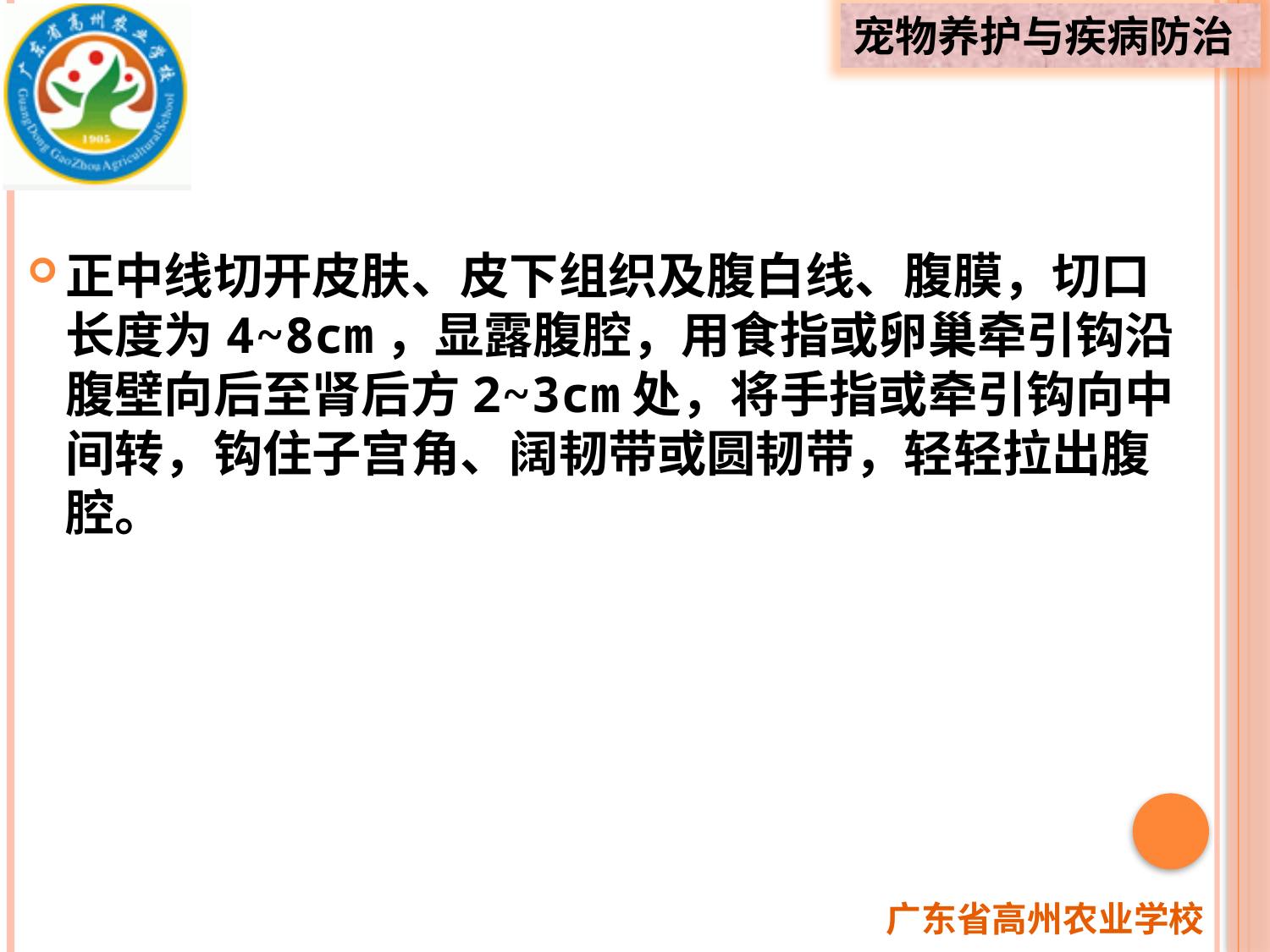

正中线切开皮肤、皮下组织及腹白线、腹膜，切口长度为4~8cm，显露腹腔，用食指或卵巢牵引钩沿腹壁向后至肾后方2~3cm处，将手指或牵引钩向中间转，钩住子宫角、阔韧带或圆韧带，轻轻拉出腹腔。